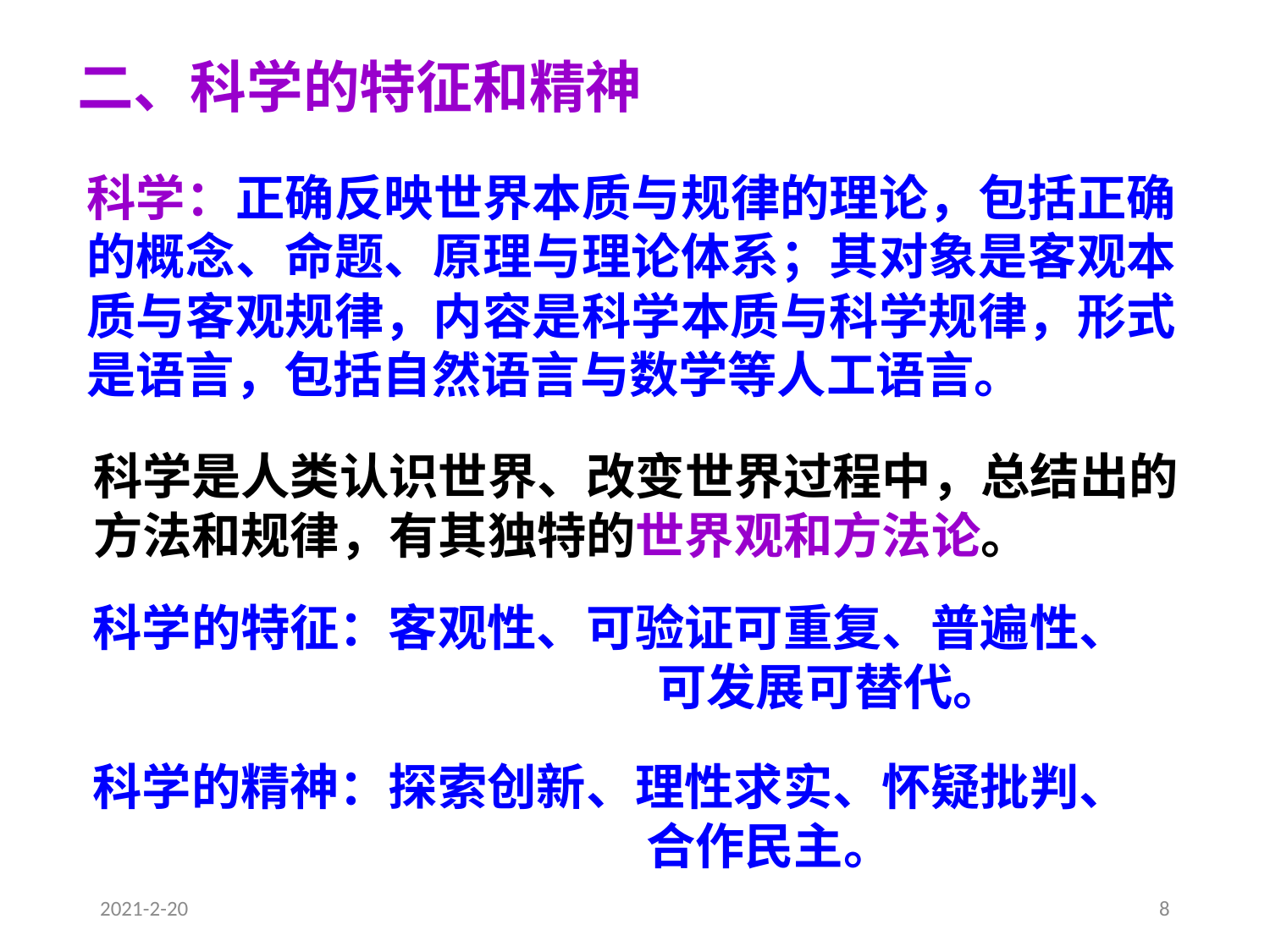

二、科学的特征和精神
科学：正确反映世界本质与规律的理论，包括正确的概念、命题、原理与理论体系；其对象是客观本质与客观规律，内容是科学本质与科学规律，形式是语言，包括自然语言与数学等人工语言。
科学是人类认识世界、改变世界过程中，总结出的
方法和规律，有其独特的世界观和方法论。
科学的特征：客观性、可验证可重复、普遍性、
				    可发展可替代。
科学的精神：探索创新、理性求实、怀疑批判、
				   合作民主。
2021-2-20
8